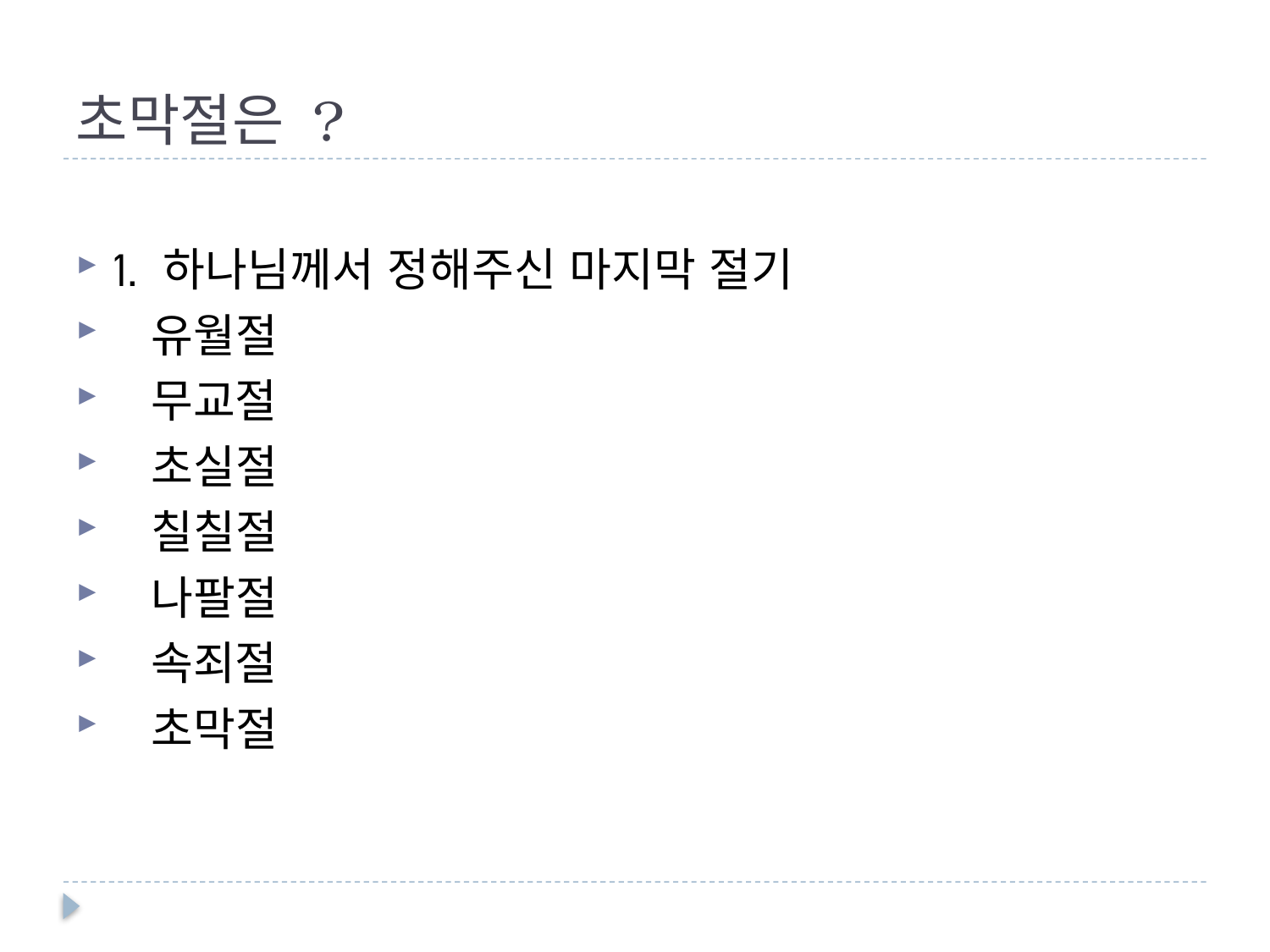

# 초막절은 ?

1. 하나님께서 정해주신 마지막 절기
  유월절
  무교절
  초실절
  칠칠절
  나팔절
  속죄절
  초막절